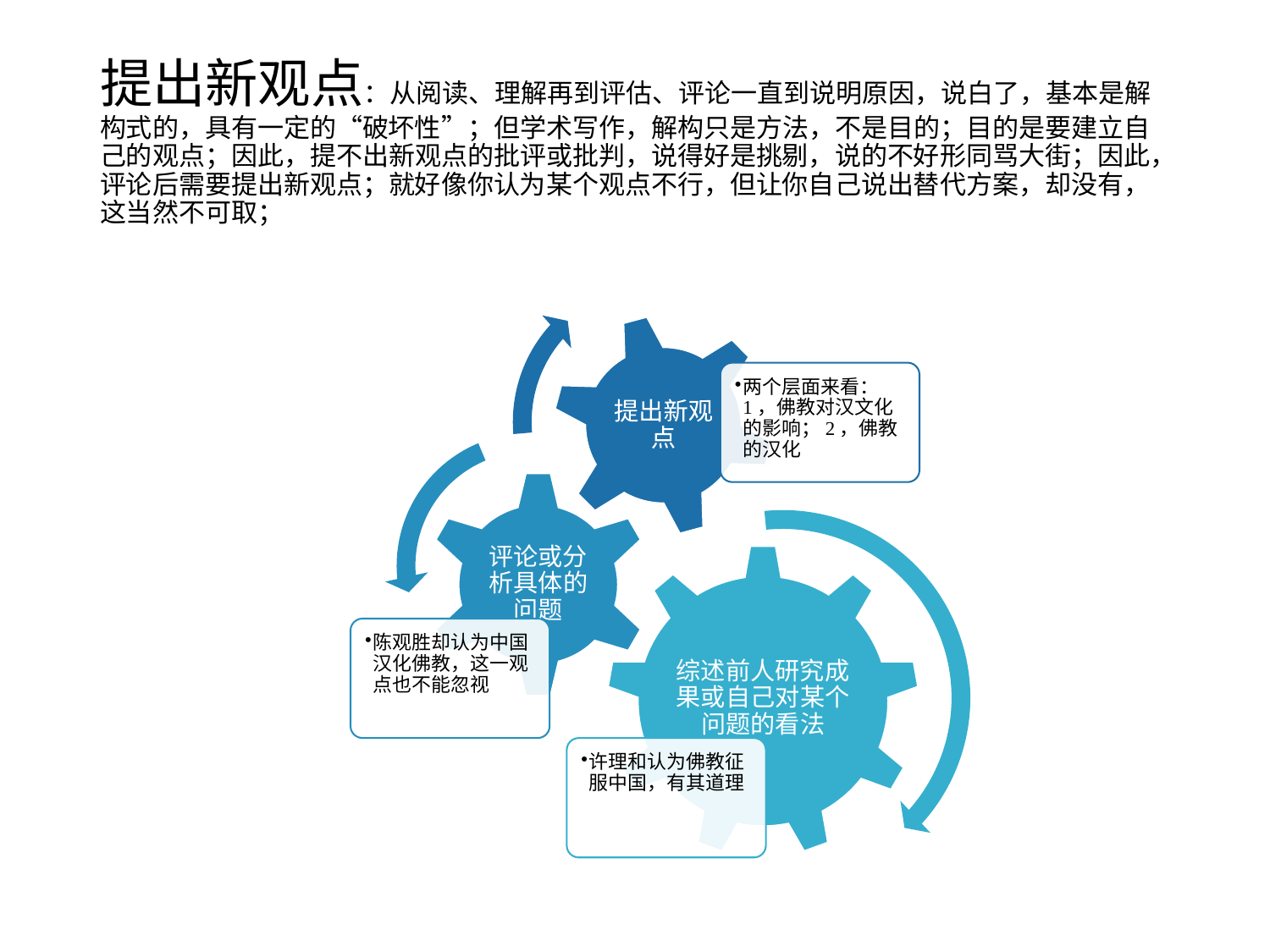

# 提出新观点：从阅读、理解再到评估、评论一直到说明原因，说白了，基本是解构式的，具有一定的“破坏性”；但学术写作，解构只是方法，不是目的；目的是要建立自己的观点；因此，提不出新观点的批评或批判，说得好是挑剔，说的不好形同骂大街；因此，评论后需要提出新观点；就好像你认为某个观点不行，但让你自己说出替代方案，却没有，这当然不可取；
综述前人研究成果或自己对某个问题的看法
许理和认为佛教征服中国，有其道理
评论或分析具体的问题
陈观胜却认为中国汉化佛教，这一观点也不能忽视
提出新观点
两个层面来看：1，佛教对汉文化的影响；2，佛教的汉化